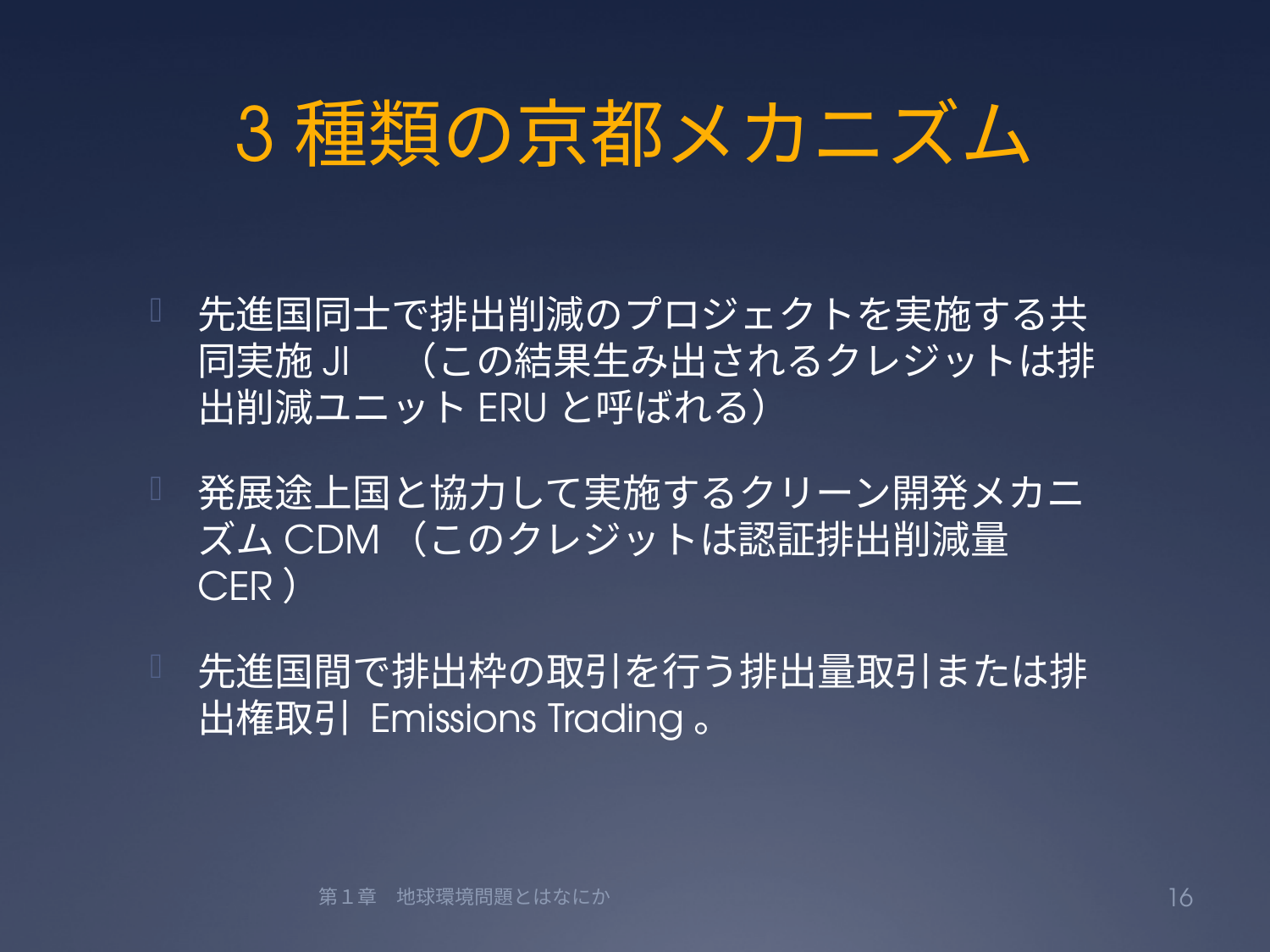

# 3種類の京都メカニズム
先進国同士で排出削減のプロジェクトを実施する共同実施JI　（この結果生み出されるクレジットは排出削減ユニットERUと呼ばれる）
発展途上国と協力して実施するクリーン開発メカニズムCDM（このクレジットは認証排出削減量CER）
先進国間で排出枠の取引を行う排出量取引または排出権取引 Emissions Trading。
第１章　地球環境問題とはなにか
16